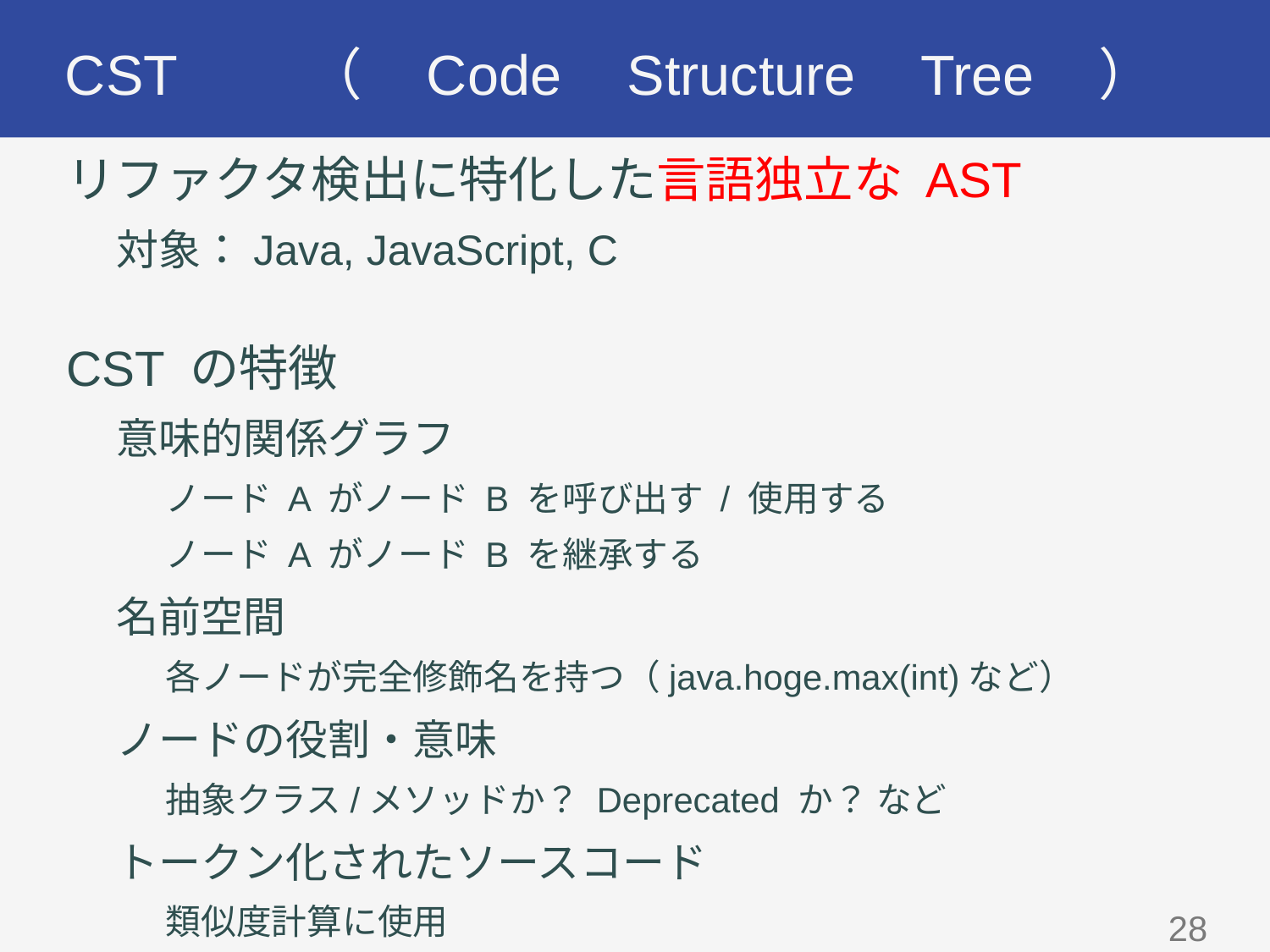

# CST （Code Structure Tree）
リファクタ検出に特化した言語独立な AST
対象：Java, JavaScript, C

CST の特徴
意味的関係グラフ
ノード A がノード B を呼び出す / 使用する
ノード A がノード B を継承する
名前空間
各ノードが完全修飾名を持つ（java.hoge.max(int)など）
ノードの役割・意味
抽象クラス/メソッドか？ Deprecated か？ など
トークン化されたソースコード
類似度計算に使用
28